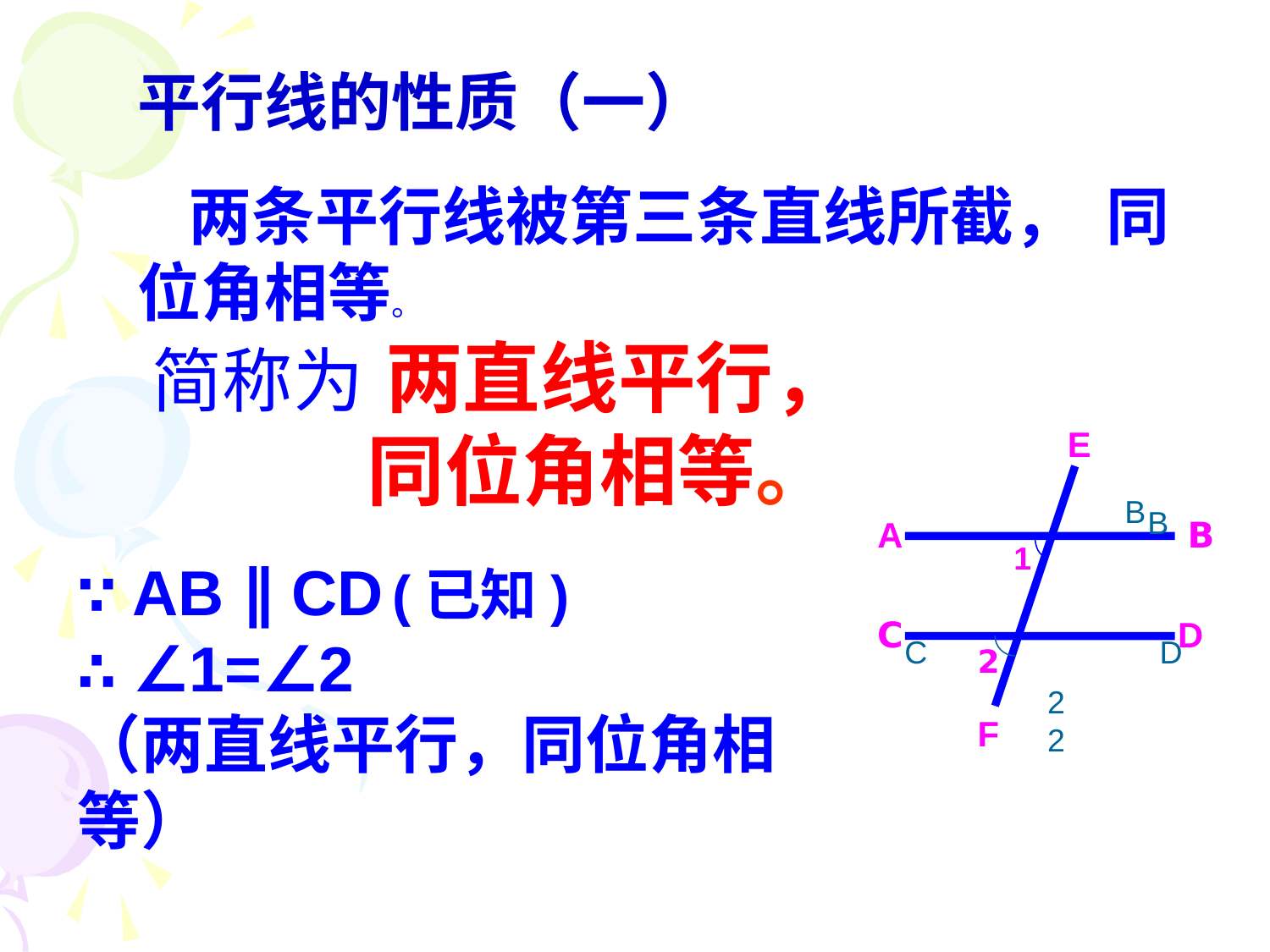

平行线的性质（一）

      两条平行线被第三条直线所截，  同位角相等。
 简称为   两直线平行，
            同位角相等。

E

B
B
A
B
1

∵ AB ∥ CD (已知)
∴ ∠1=∠2
（两直线平行，同位角相等）
C
D
C
D
2

22
F